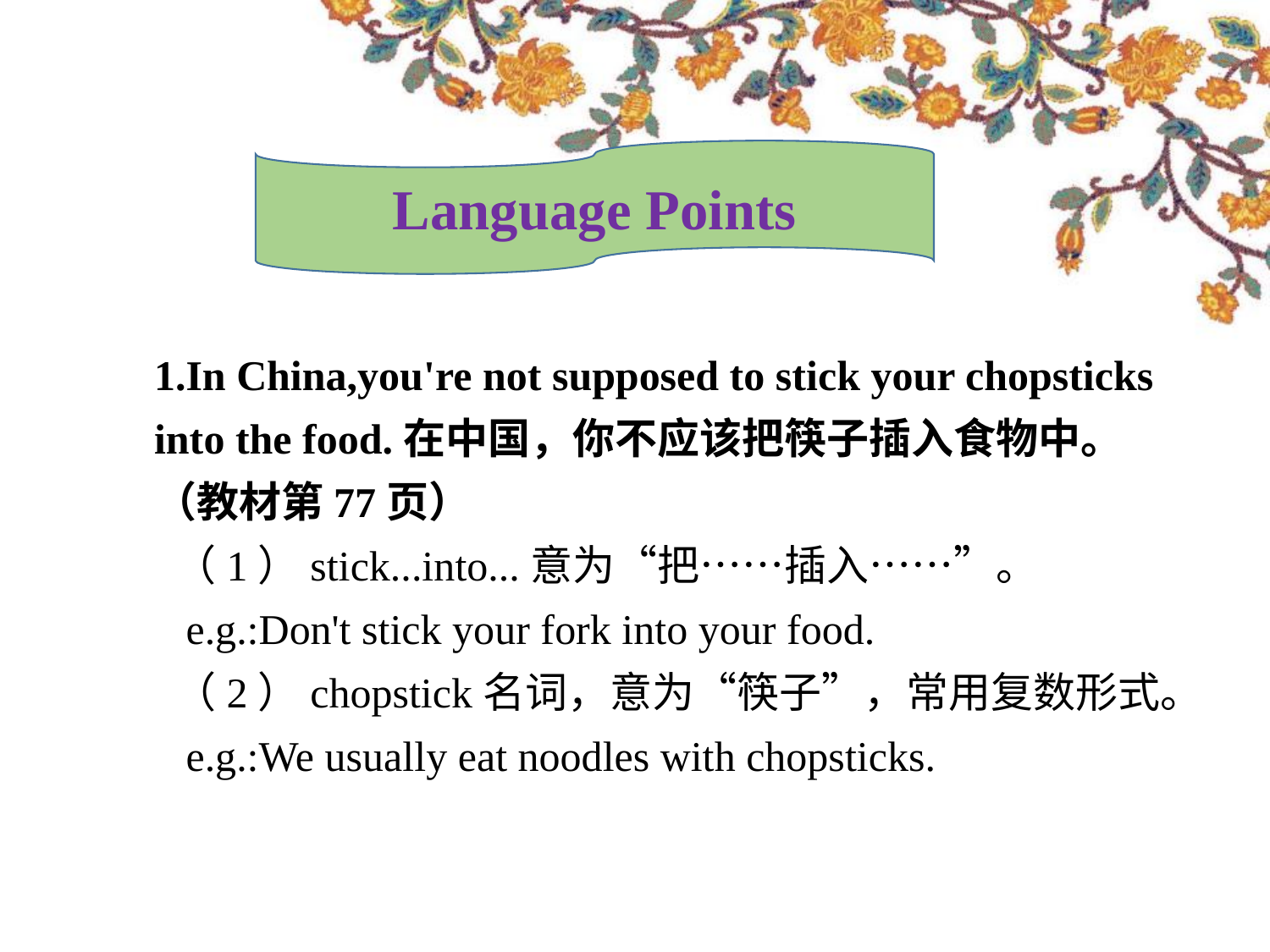

Language Points
1.In China,you're not supposed to stick your chopsticks into the food.在中国，你不应该把筷子插入食物中。（教材第77页）
 （1）stick...into...意为“把……插入……”。
   e.g.:Don't stick your fork into your food.
 （2）chopstick名词，意为“筷子”，常用复数形式。
   e.g.:We usually eat noodles with chopsticks.